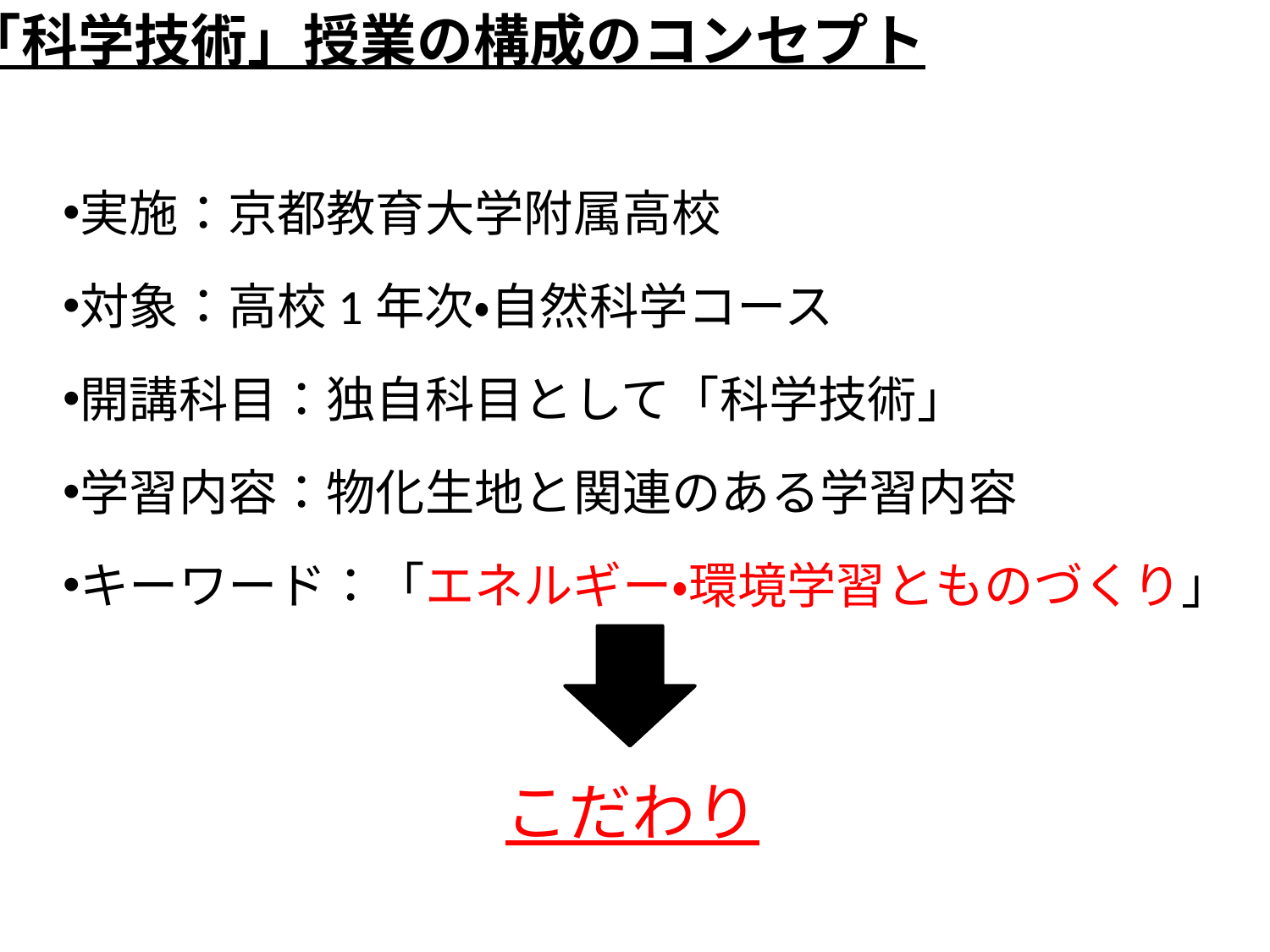

「科学技術」授業の構成のコンセプト
実施：京都教育大学附属高校

対象：高校1年次・自然科学コース

開講科目：独自科目として「科学技術」

学習内容：物化生地と関連のある学習内容

キーワード：「エネルギー・環境学習とものづくり」

こだわり